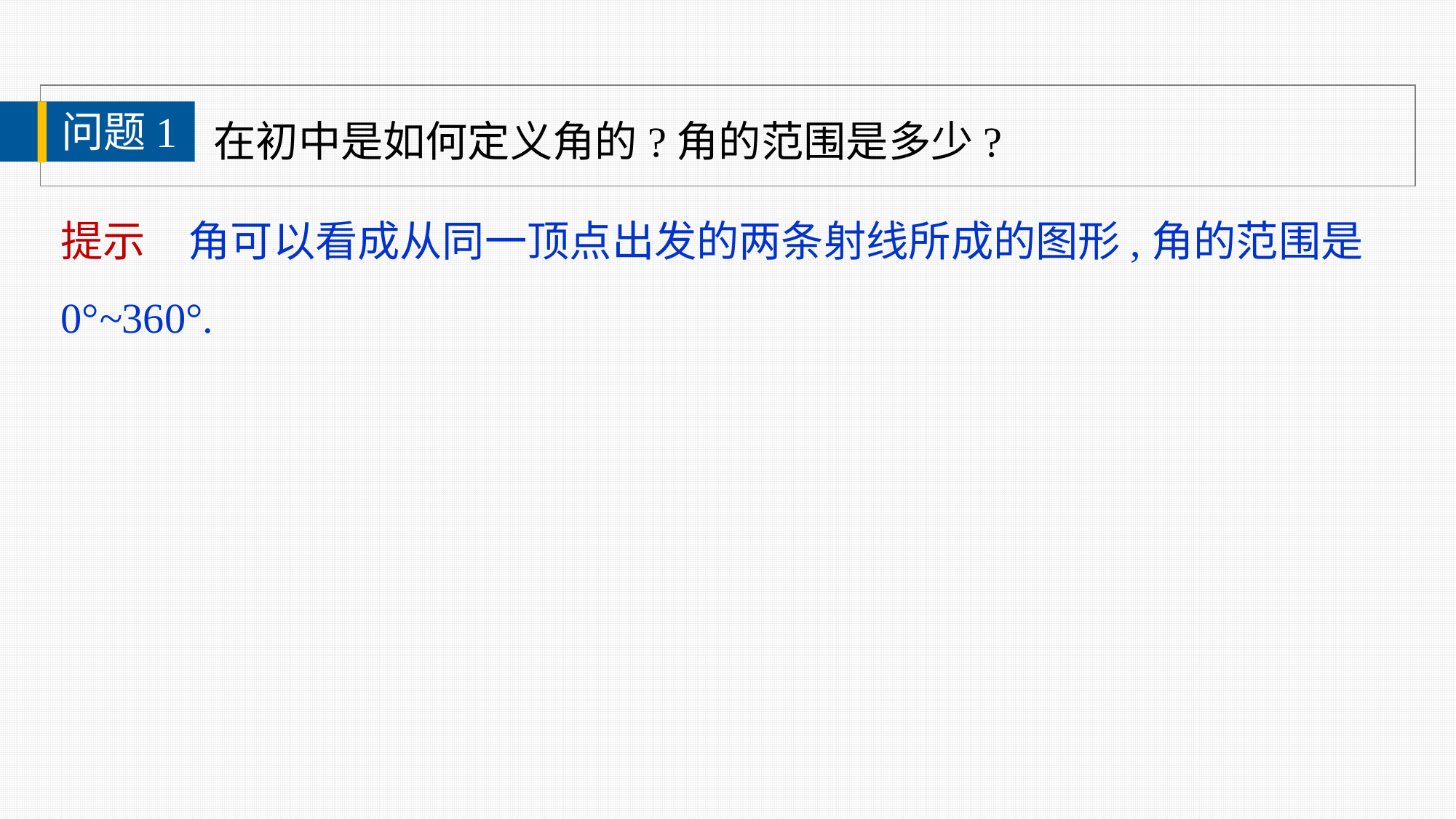

在初中是如何定义角的?角的范围是多少?

问题1

提示　角可以看成从同一顶点出发的两条射线所成的图形,角的范围是0°~360°.